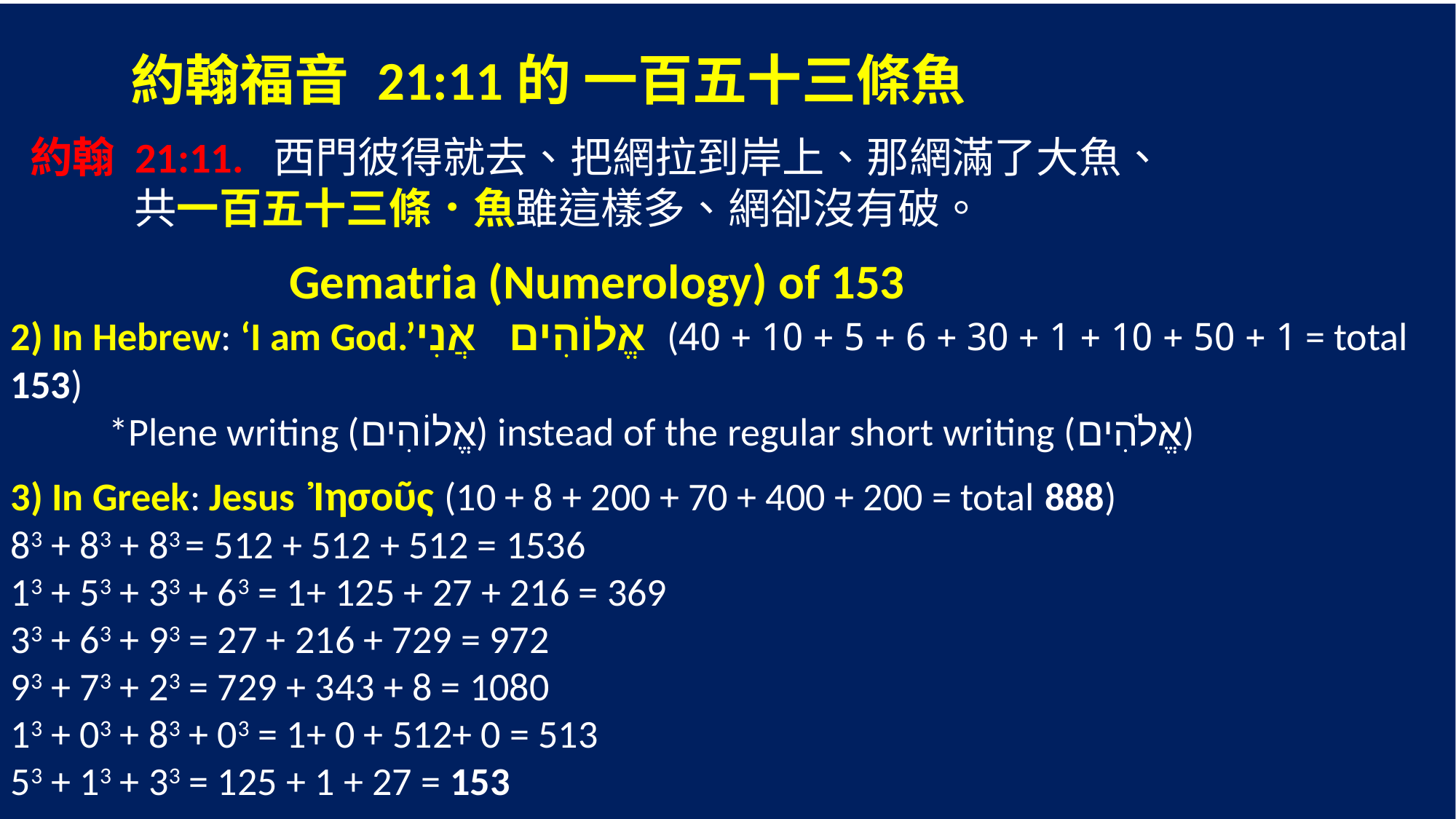

約翰福音 21:11的 一百五十三條魚

 約翰 21:11.  西門彼得就去、把網拉到岸上、那網滿了大魚、
            共一百五十三條．魚雖這樣多、網卻沒有破。

	                               Gematria (Numerology) of 153
2) In Hebrew: ‘I am God.’אֱלוֹהִים   אֲנִי  (1 + 50 + 10 + 1 + 30 + 6 + 5 + 10 + 40 = total 153)
           *Plene writing (אֱלוֹהִים) instead of the regular short writing (‎אֱלֹהִים)

3) In Greek: Jesus  Ἰησοῦς (10 + 8 + 200 + 70 + 400 + 200 = total 888)
83 + 83 + 83 = 512 + 512 + 512 = 1536
13 + 53 + 33 + 63 = 1+ 125 + 27 + 216 = 369
33 + 63 + 93 = 27 + 216 + 729 = 972
93 + 73 + 23 = 729 + 343 + 8 = 1080
13 + 03 + 83 + 03 = 1+ 0 + 512+ 0 = 513
53 + 13 + 33 = 125 + 1 + 27 = 153